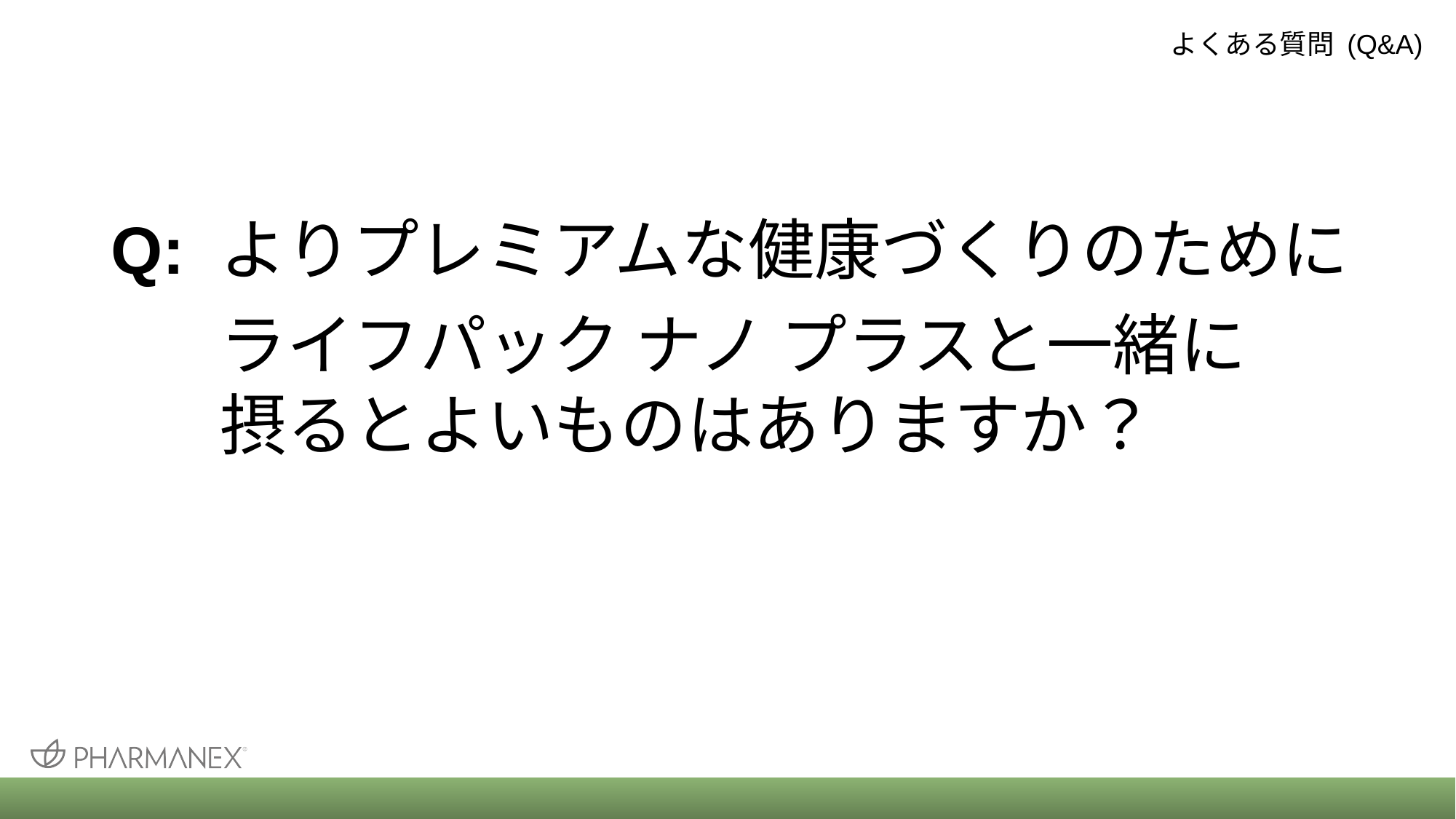

よくある質問 (Q&A)
Q:	よりプレミアムな健康づくりのために
	ライフパック ナノ プラスと一緒に
	摂るとよいものはありますか？